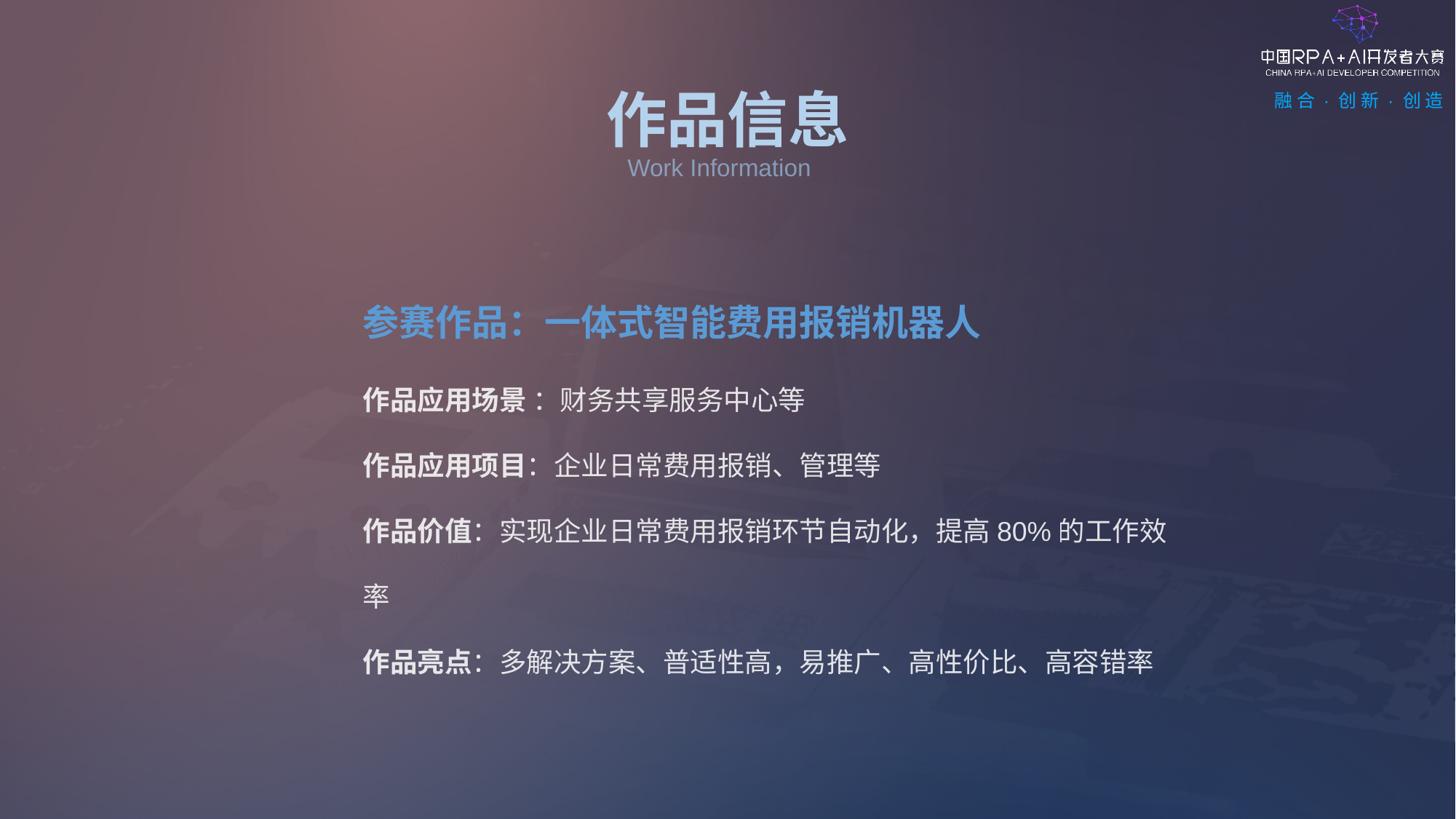

作品信息
  Work Information
参赛作品：一体式智能费用报销机器人
作品应用场景 ：财务共享服务中心等
作品应用项目：企业日常费用报销、管理等
作品价值：实现企业日常费用报销环节自动化，提高80%的工作效率
作品亮点：多解决方案、普适性高，易推广、高性价比、高容错率